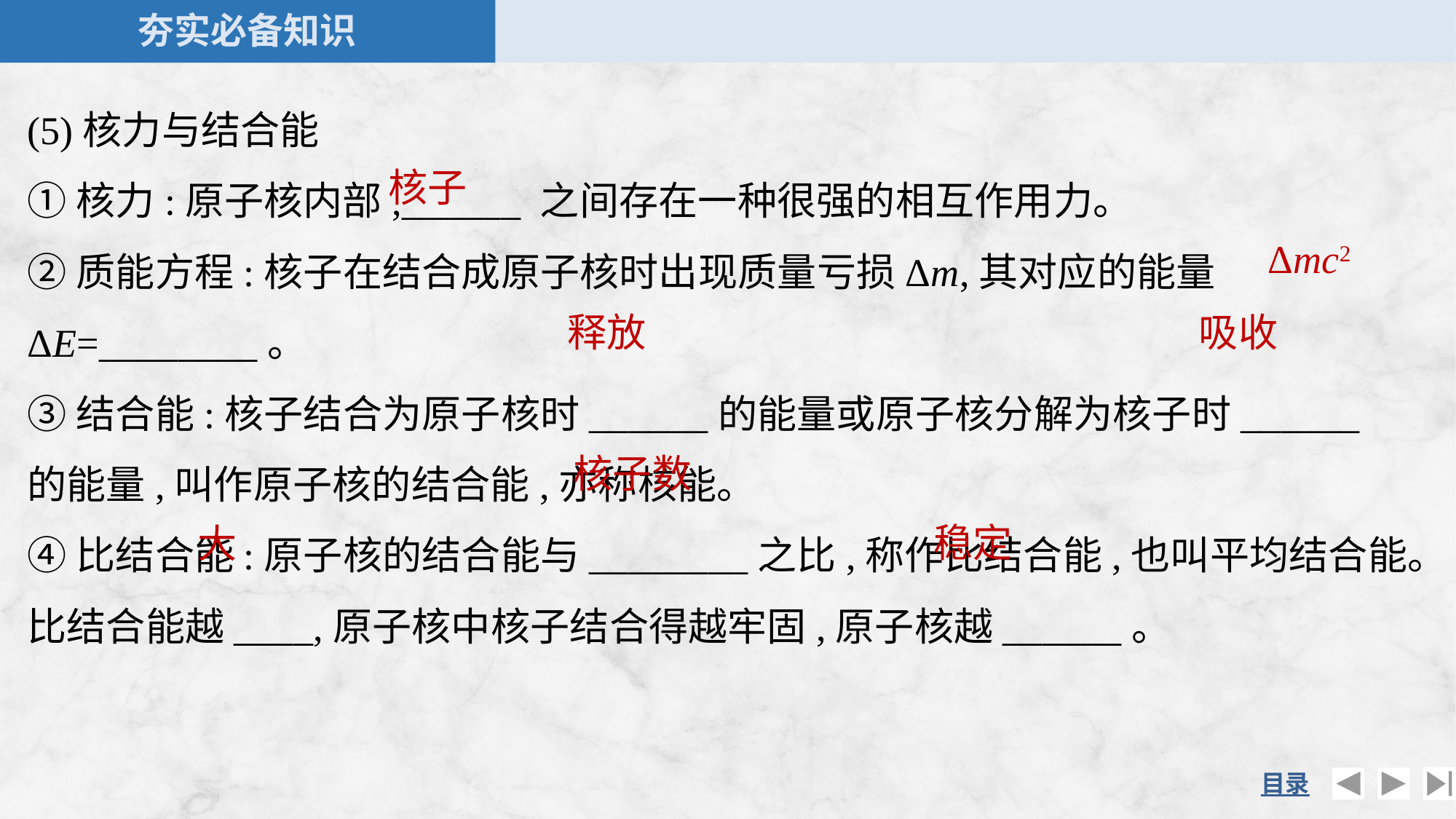

(5)核力与结合能
①核力:原子核内部,______ 之间存在一种很强的相互作用力。
②质能方程:核子在结合成原子核时出现质量亏损Δm,其对应的能量ΔE=________。
③结合能:核子结合为原子核时______的能量或原子核分解为核子时______的能量,叫作原子核的结合能,亦称核能。
④比结合能:原子核的结合能与________之比,称作比结合能,也叫平均结合能。比结合能越____,原子核中核子结合得越牢固,原子核越______。
核子
Δmc2
吸收
释放
核子数
稳定
大